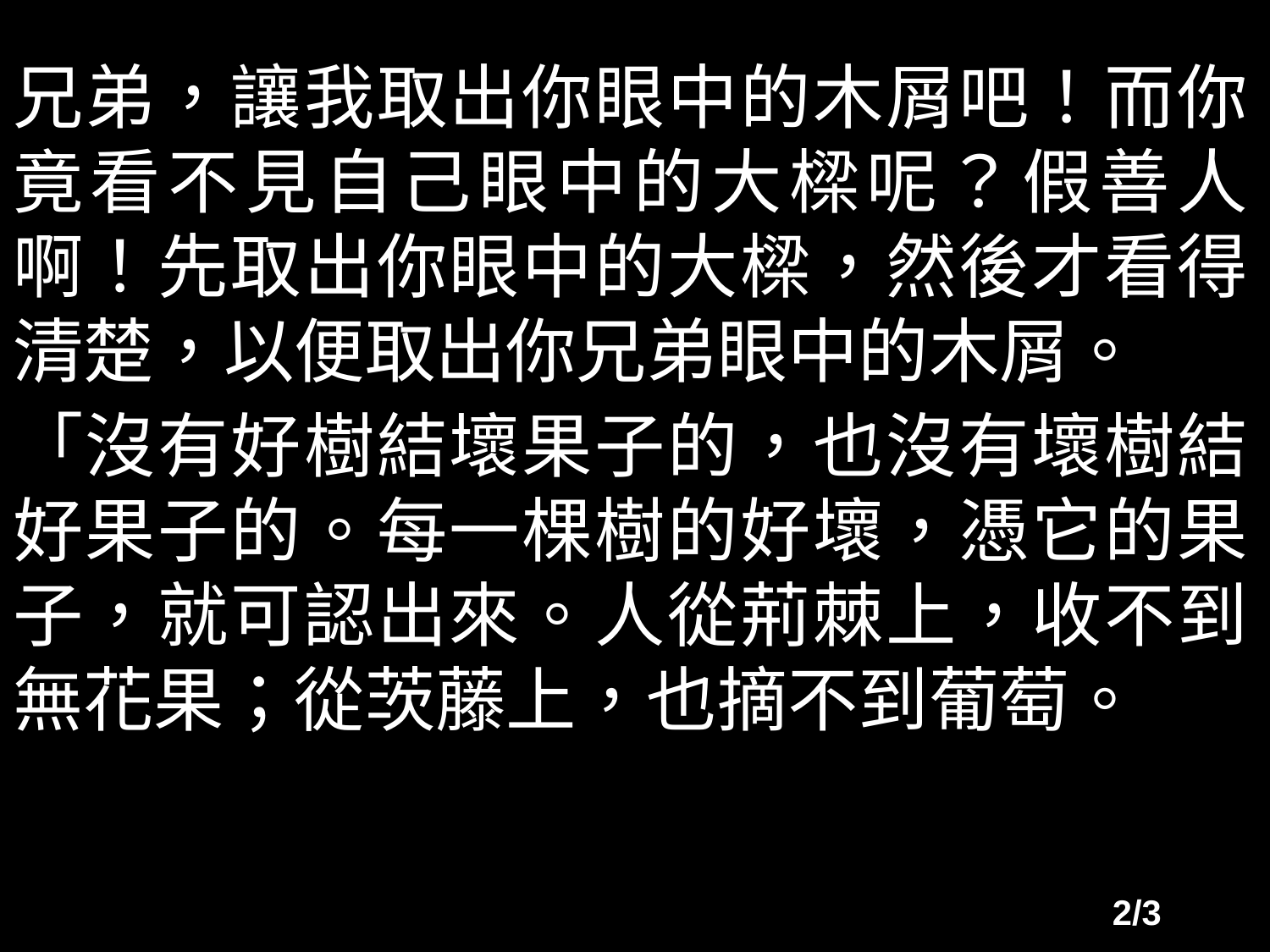

兄弟，讓我取出你眼中的木屑吧！而你竟看不見自己眼中的大樑呢？假善人啊！先取出你眼中的大樑，然後才看得清楚，以便取出你兄弟眼中的木屑。
「沒有好樹結壞果子的，也沒有壞樹結好果子的。每一棵樹的好壞，憑它的果子，就可認出來。人從荊棘上，收不到無花果；從茨藤上，也摘不到葡萄。
2/3